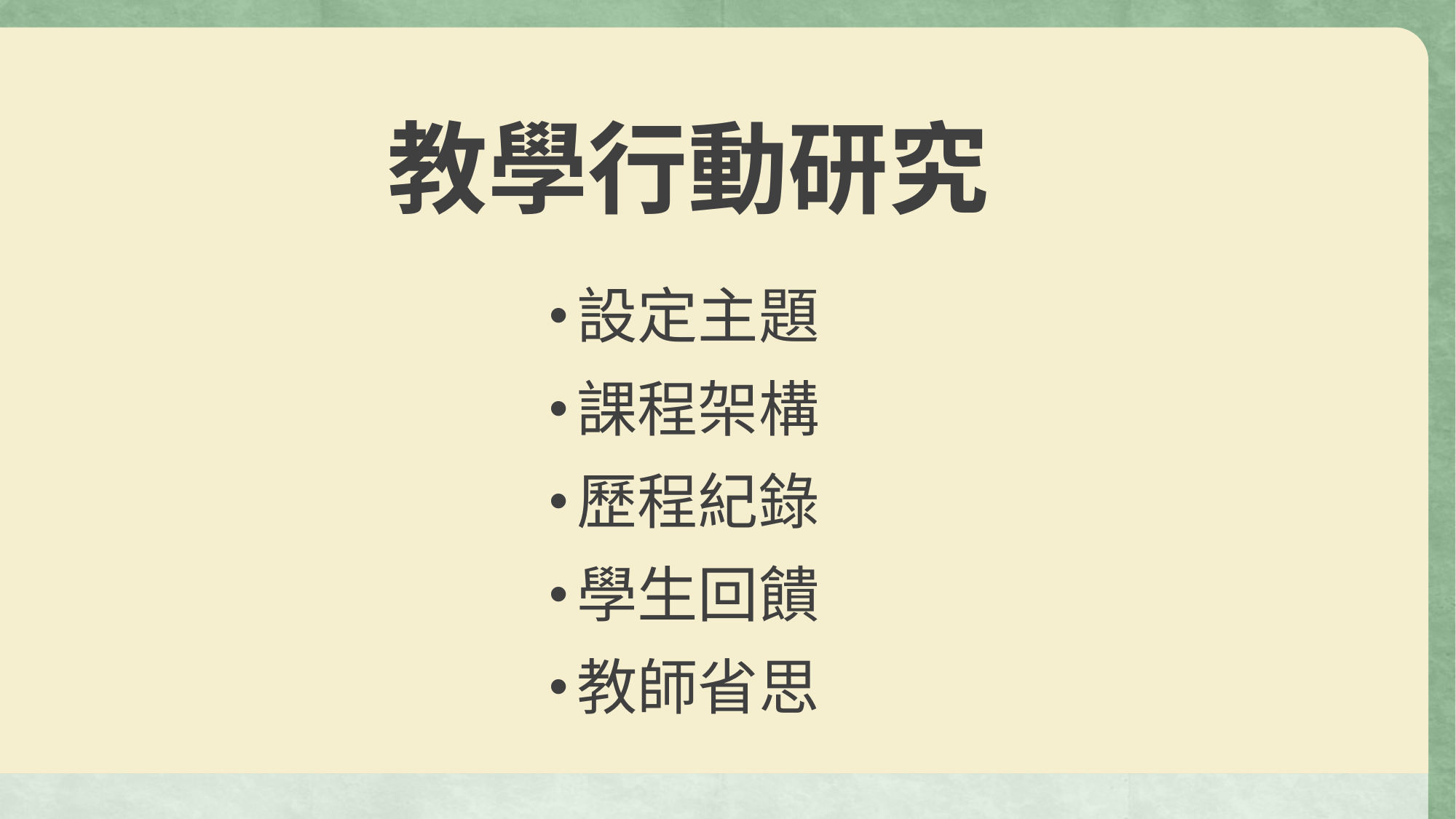

# 教學行動研究
設定主題
課程架構
歷程紀錄
學生回饋
教師省思